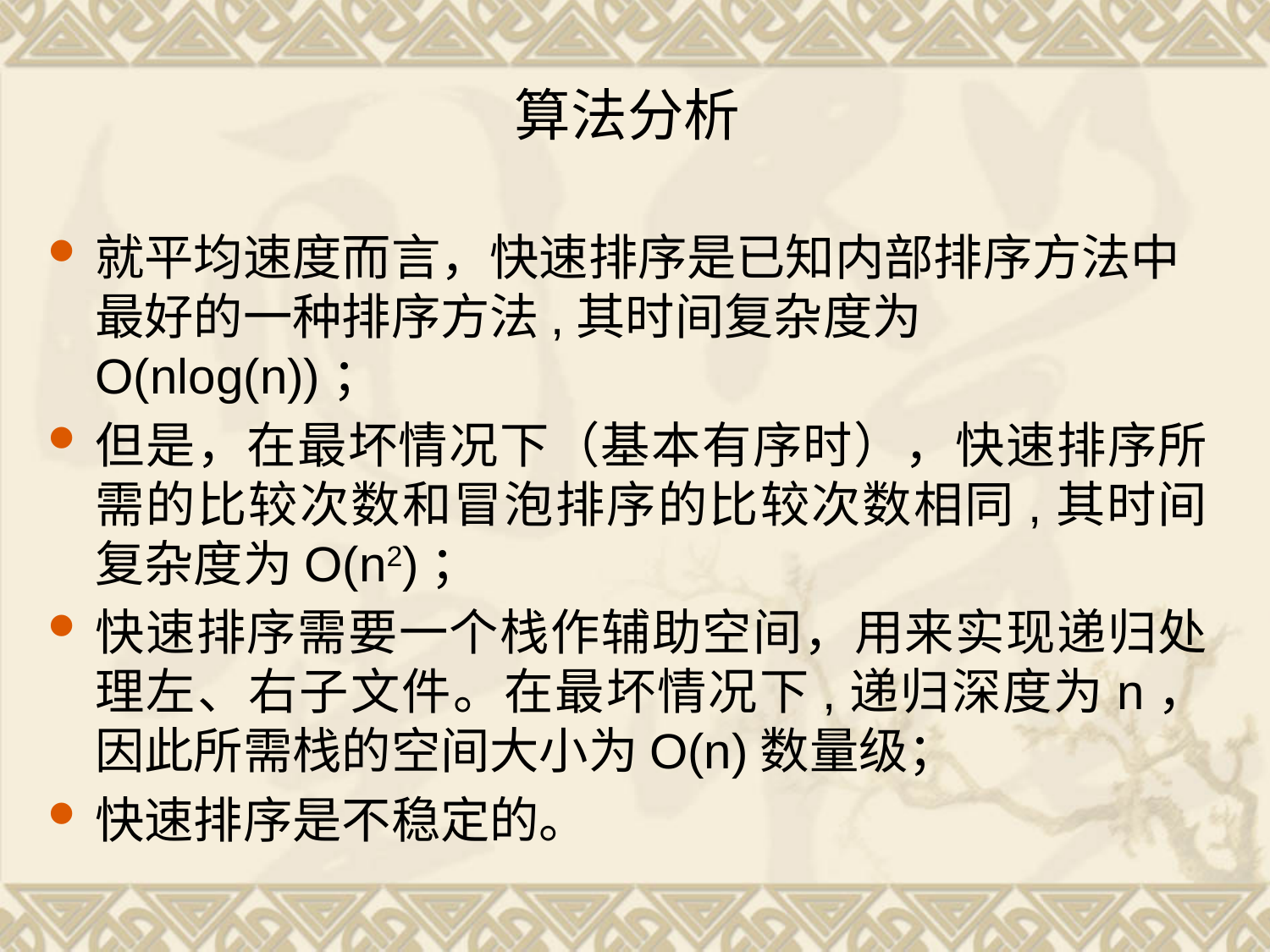

算法分析

就平均速度而言，快速排序是已知内部排序方法中最好的一种排序方法,其时间复杂度为O(nlog(n))；
但是，在最坏情况下（基本有序时），快速排序所需的比较次数和冒泡排序的比较次数相同,其时间复杂度为O(n2)；
快速排序需要一个栈作辅助空间，用来实现递归处理左、右子文件。在最坏情况下,递归深度为n，因此所需栈的空间大小为O(n)数量级；
快速排序是不稳定的。